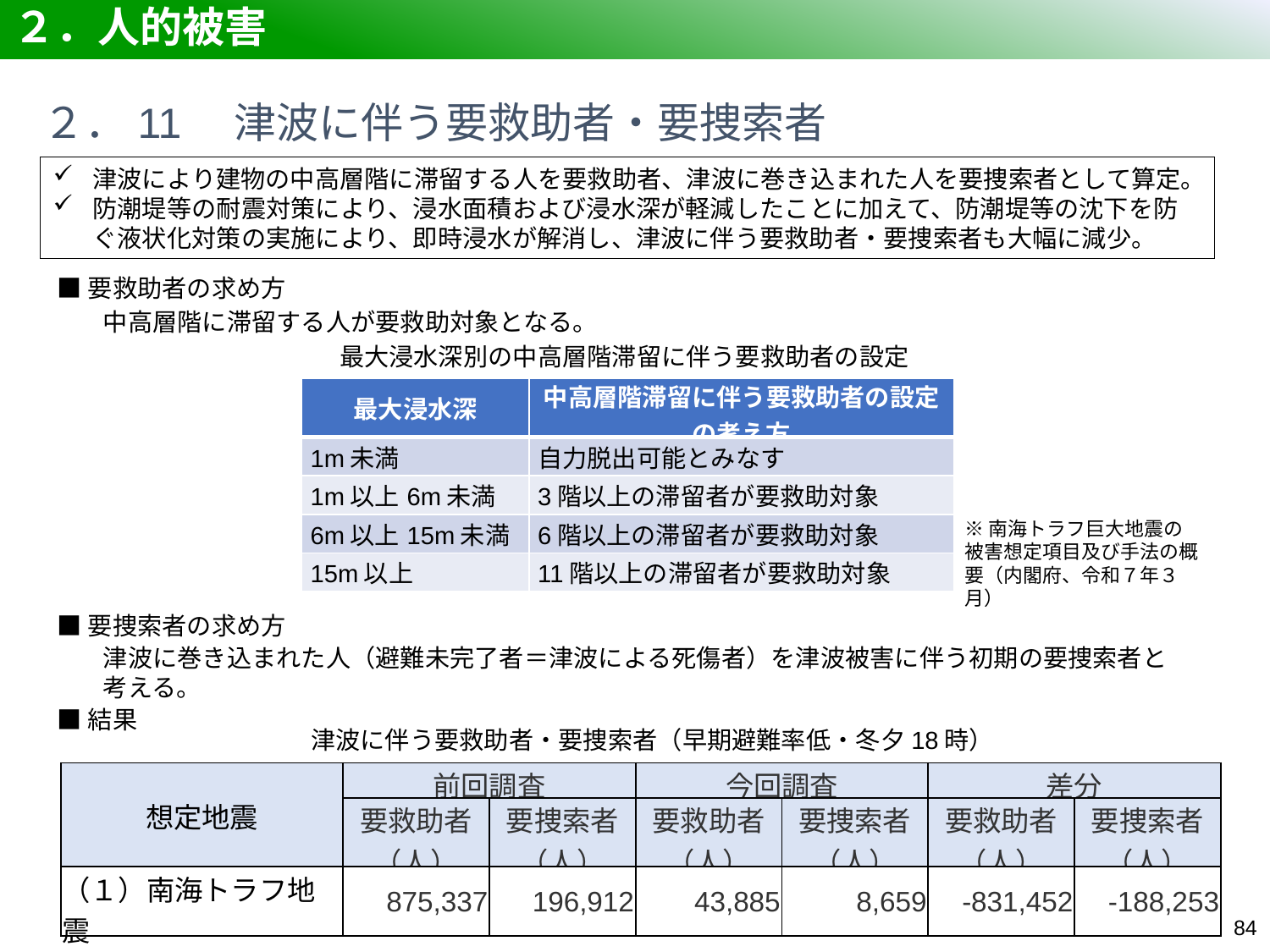

# ２．人的被害
２．11　津波に伴う要救助者・要捜索者
津波により建物の中高層階に滞留する人を要救助者、津波に巻き込まれた人を要捜索者として算定。
防潮堤等の耐震対策により、浸水面積および浸水深が軽減したことに加えて、防潮堤等の沈下を防ぐ液状化対策の実施により、即時浸水が解消し、津波に伴う要救助者・要捜索者も大幅に減少。
■要救助者の求め方
中高層階に滞留する人が要救助対象となる。
最大浸水深別の中高層階滞留に伴う要救助者の設定
| 最大浸水深 | 中高層階滞留に伴う要救助者の設定の考え方 |
| --- | --- |
| 1m未満 | 自力脱出可能とみなす |
| 1m以上6m未満 | 3階以上の滞留者が要救助対象 |
| 6m以上15m未満 | 6階以上の滞留者が要救助対象 |
| 15m以上 | 11階以上の滞留者が要救助対象 |
※南海トラフ巨大地震の被害想定項目及び手法の概要（内閣府、令和７年３月）
■要捜索者の求め方
津波に巻き込まれた人（避難未完了者＝津波による死傷者）を津波被害に伴う初期の要捜索者と考える。
■結果
津波に伴う要救助者・要捜索者（早期避難率低・冬夕18時）
| 想定地震 | 前回調査 |  | 今回調査 |  | 差分 |  |
| --- | --- | --- | --- | --- | --- | --- |
|  | 要救助者 （人） | 要捜索者 （人） | 要救助者 （人） | 要捜索者 （人） | 要救助者 （人） | 要捜索者 （人） |
| （１）南海トラフ地震 | 875,337 | 196,912 | 43,885 | 8,659 | -831,452 | -188,253 |
84